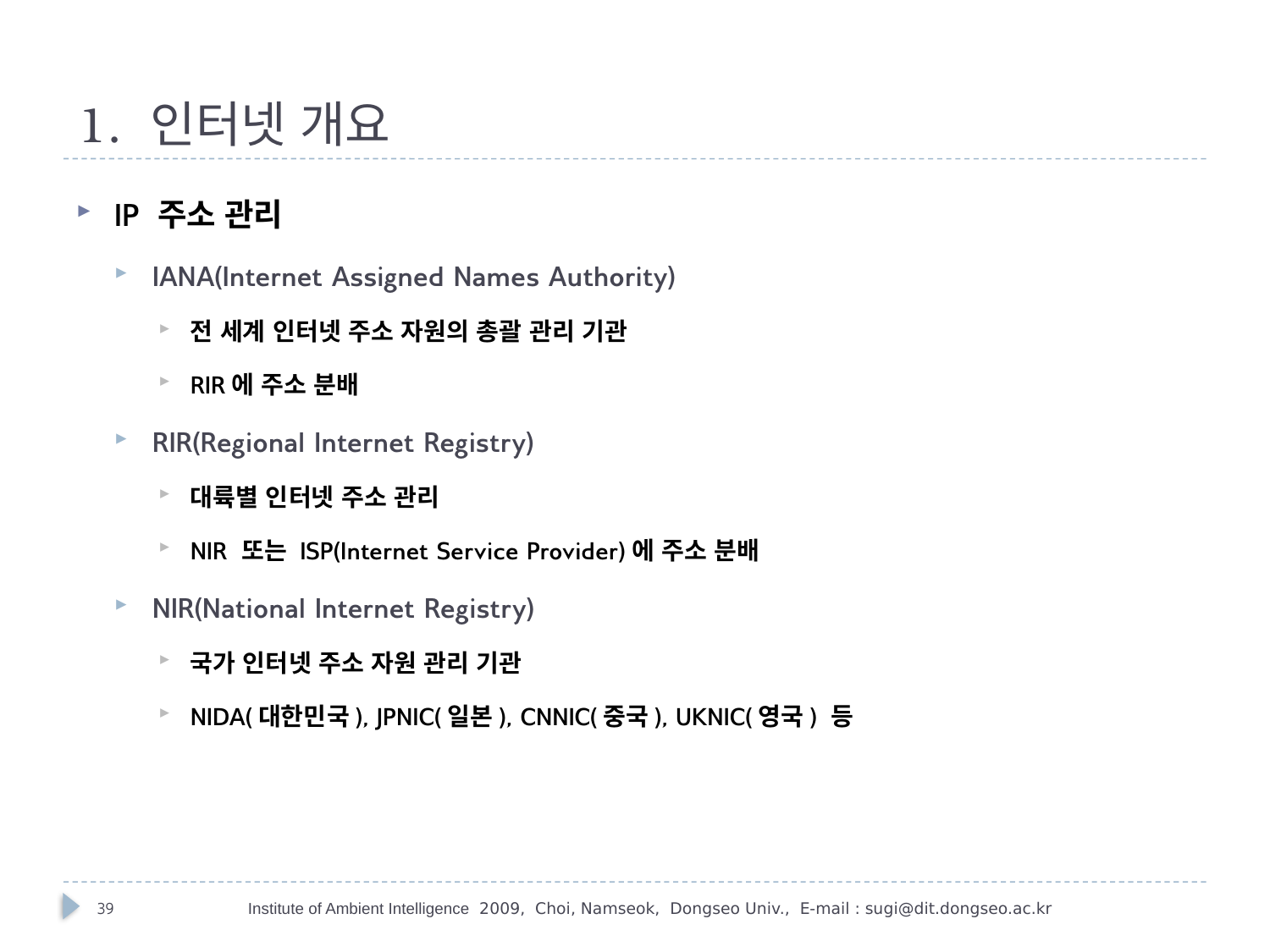

# 1. 인터넷 개요
IP 주소 관리
IANA(Internet Assigned Names Authority)
전 세계 인터넷 주소 자원의 총괄 관리 기관
RIR에 주소 분배
RIR(Regional Internet Registry)
대륙별 인터넷 주소 관리
NIR 또는 ISP(Internet Service Provider)에 주소 분배
NIR(National Internet Registry)
국가 인터넷 주소 자원 관리 기관
NIDA(대한민국), JPNIC(일본), CNNIC(중국), UKNIC(영국) 등